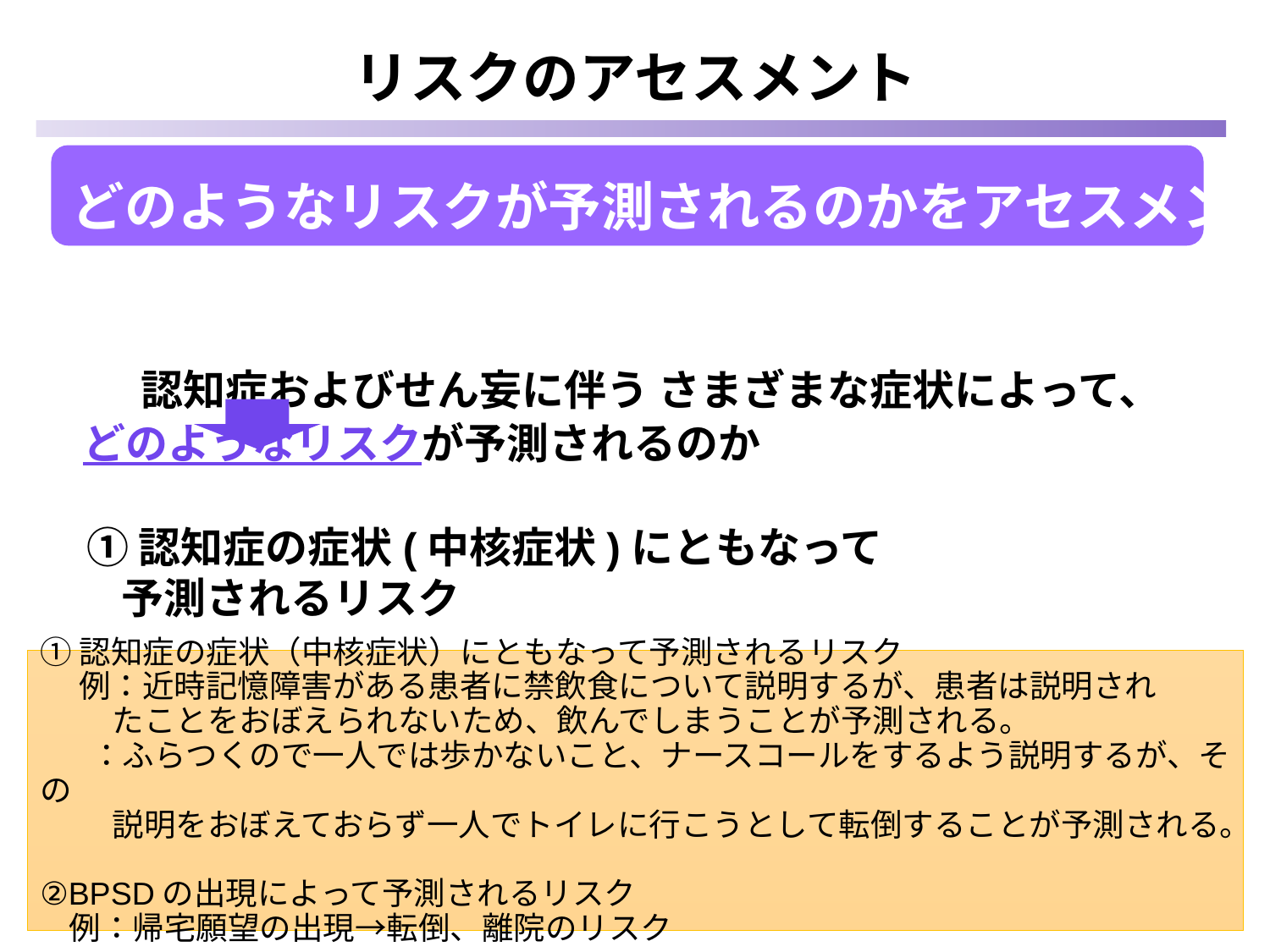

リスクのアセスメント

  どのようなリスクが予測されるのかをアセスメントする
　　認知症およびせん妄に伴う さまざまな症状によって、
    どのようなリスクが予測されるのか
　 ① 認知症の症状(中核症状)にともなって
        予測されるリスク
　  ② BPSDの出現によって予測されるリスク

①認知症の症状（中核症状）にともなって予測されるリスク
　 例：近時記憶障害がある患者に禁飲食について説明するが、患者は説明され
         たことをおぼえられないため、飲んでしまうことが予測される。
      ：ふらつくので一人では歩かないこと、ナースコールをするよう説明するが、その
         説明をおぼえておらず一人でトイレに行こうとして転倒することが予測される。
②BPSDの出現によって予測されるリスク
   例：帰宅願望の出現→転倒、離院のリスク